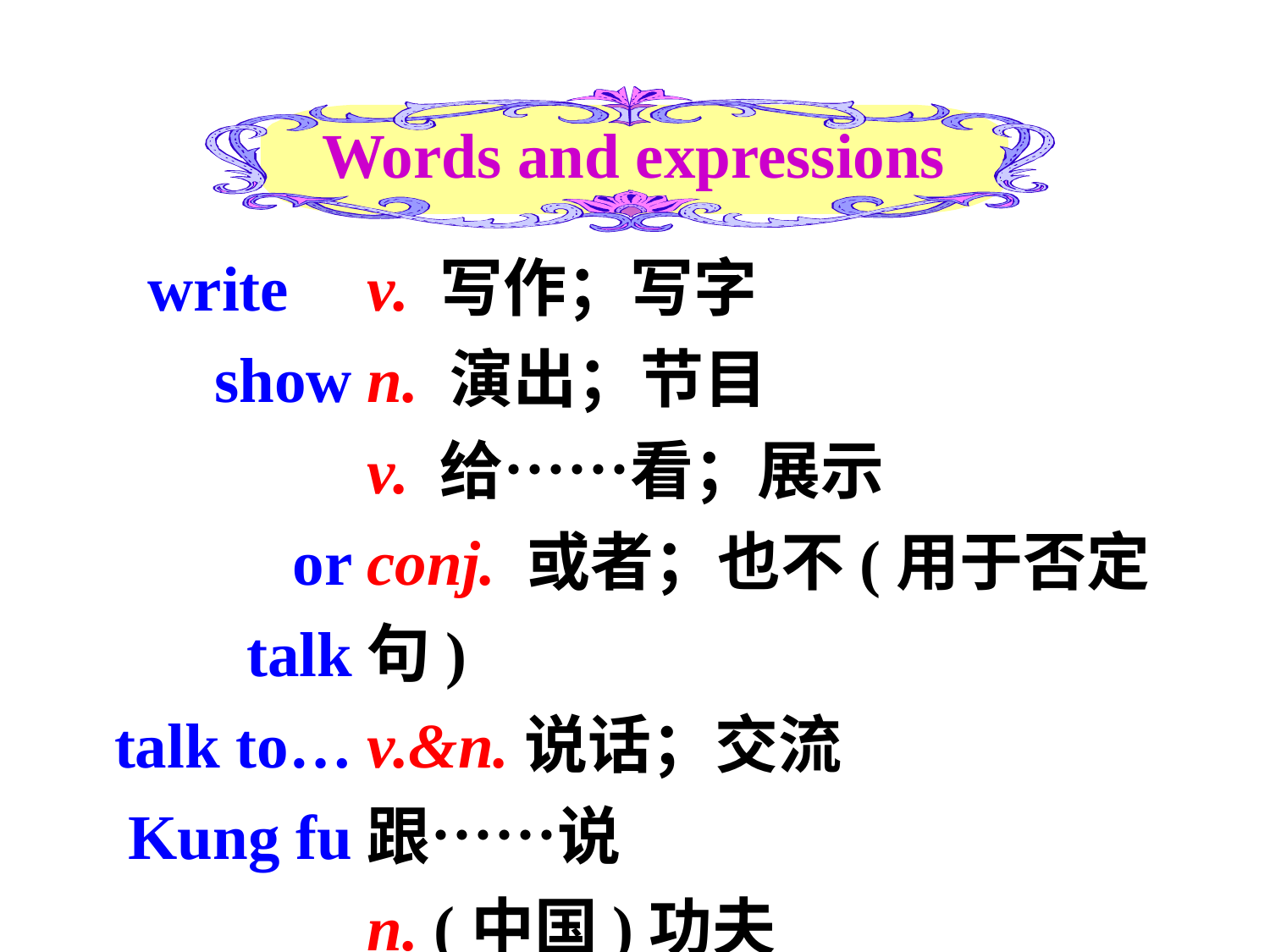

Words and expressions
write     show

or
talk
talk to…
Kung fu
v. 写作；写字
n. 演出；节目
v. 给……看；展示
conj. 或者；也不(用于否定句)
v.&n.说话；交流
跟……说
n. (中国)功夫